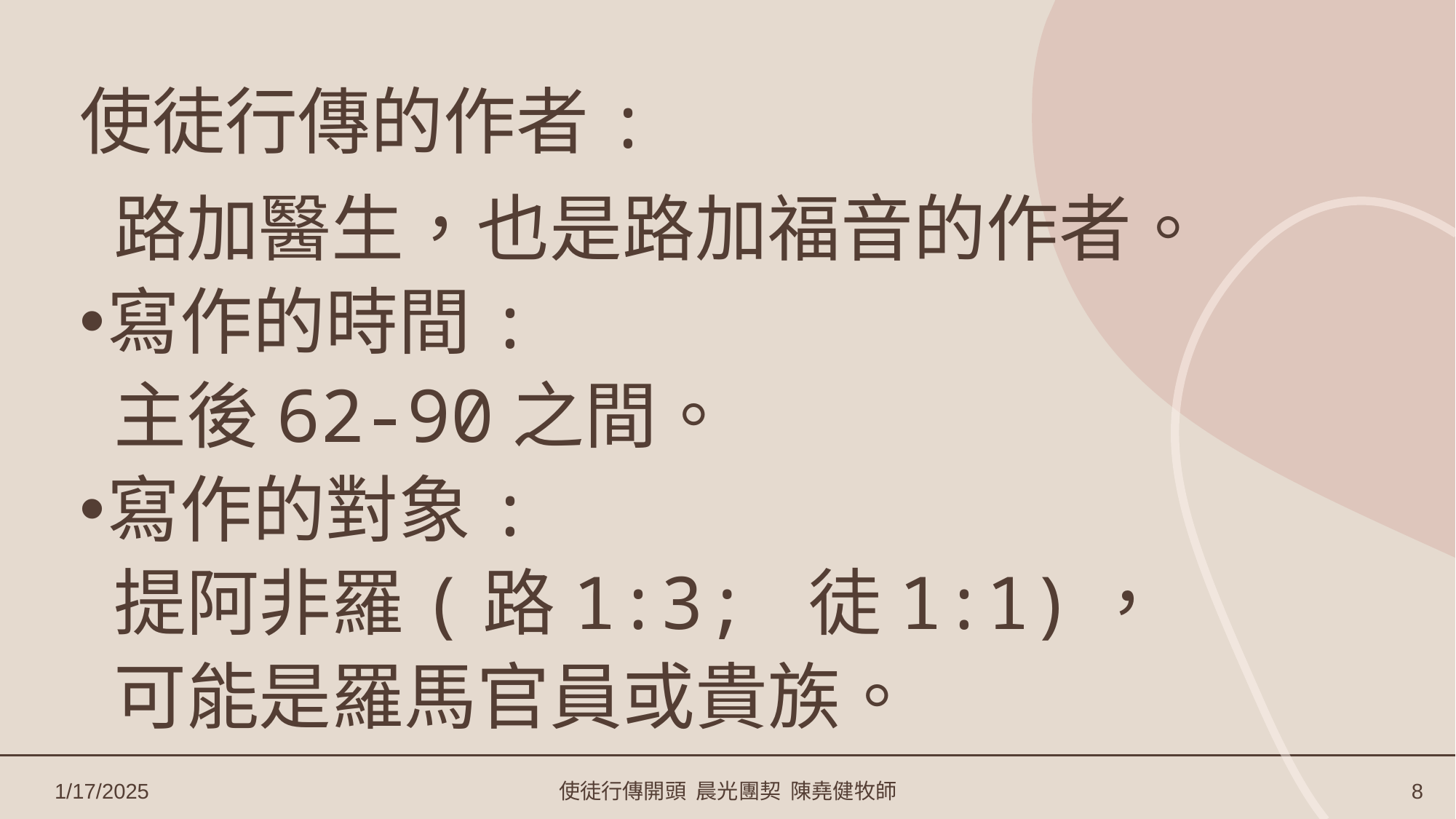

# 使徒行傳的作者:
 路加醫生，也是路加福音的作者。
寫作的時間:
 主後62-90之間。
寫作的對象:
 提阿非羅(路1:3; 徒1:1)，
 可能是羅馬官員或貴族。
1/17/2025
使徒行傳開頭  晨光團契  陳堯健牧師
8